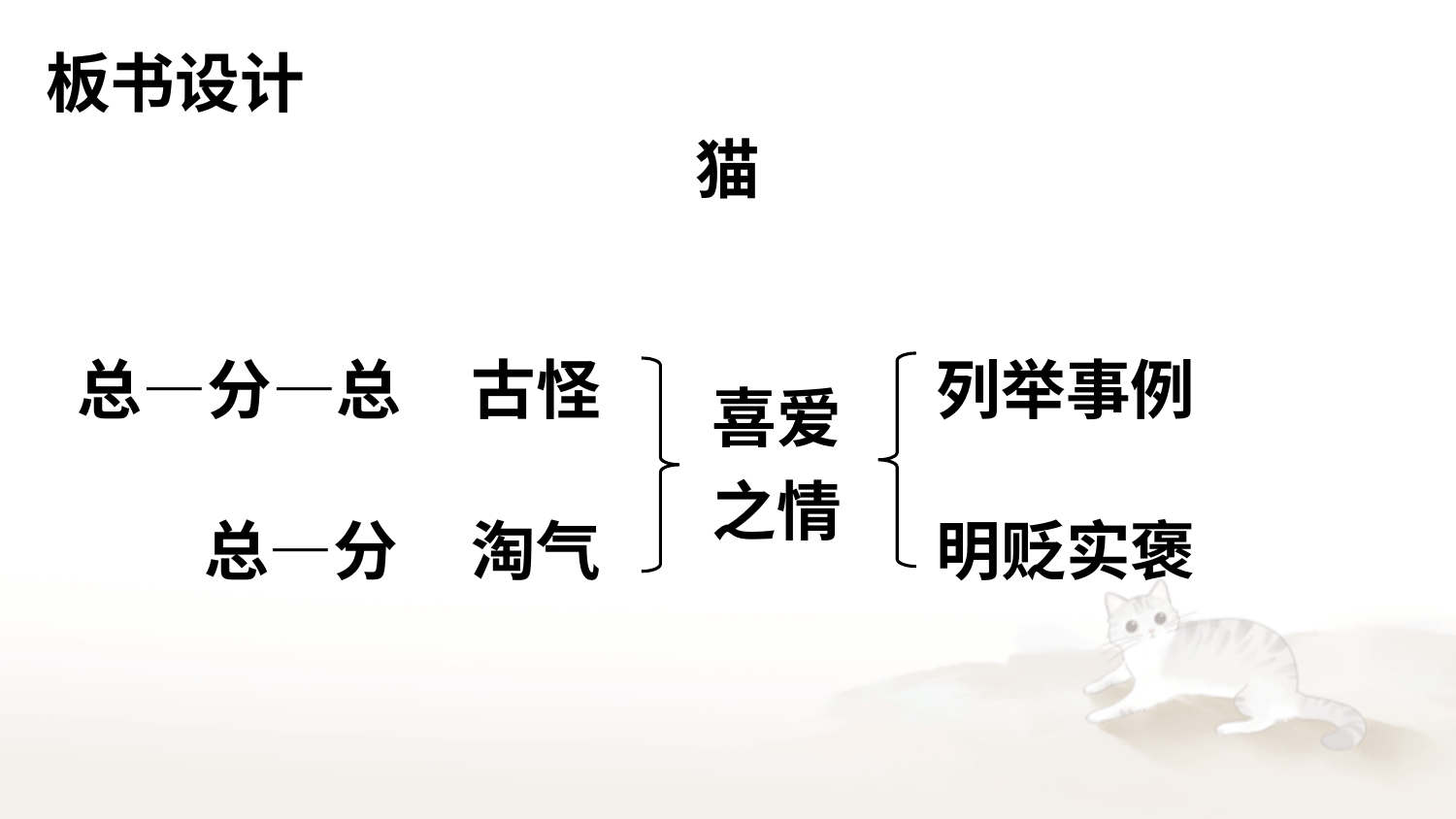

板书设计
猫
总—分—总
列举事例
古怪

喜爱之情
明贬实褒
总—分
淘气